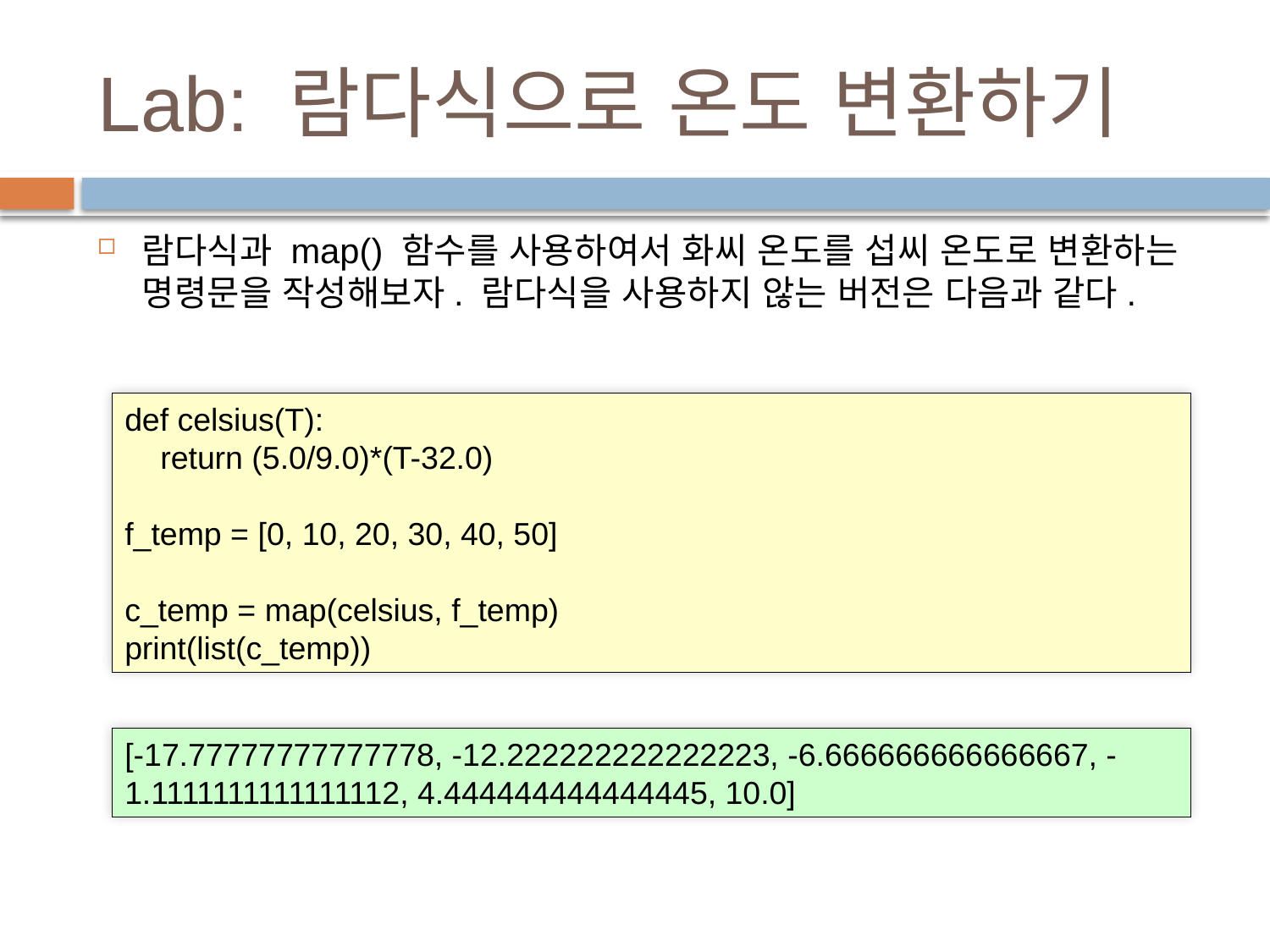

# Lab: 람다식으로 온도 변환하기
람다식과 map() 함수를 사용하여서 화씨 온도를 섭씨 온도로 변환하는 명령문을 작성해보자. 람다식을 사용하지 않는 버전은 다음과 같다.
def celsius(T):
    return (5.0/9.0)*(T-32.0)

f_temp = [0, 10, 20, 30, 40, 50]

c_temp = map(celsius, f_temp)
print(list(c_temp))
[-17.77777777777778, -12.222222222222223, -6.666666666666667, -1.1111111111111112, 4.444444444444445, 10.0]